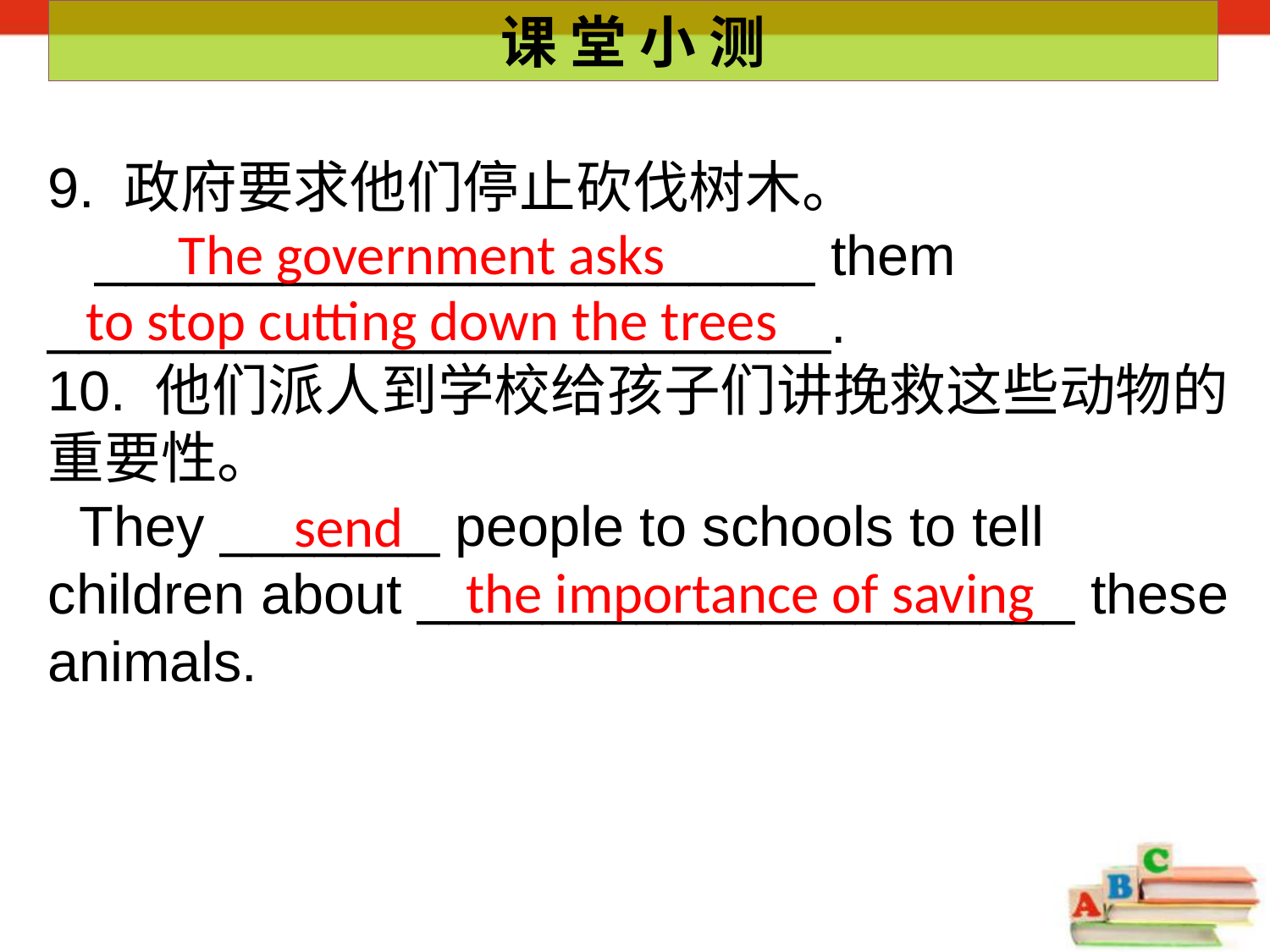

课 堂 小 测
9. 政府要求他们停止砍伐树木。
   _______________________ them _________________________.
10. 他们派人到学校给孩子们讲挽救这些动物的重要性。
  They _______ people to schools to tell children about _____________________ these animals.
The government asks
to stop cutting down the trees
send
the importance of saving